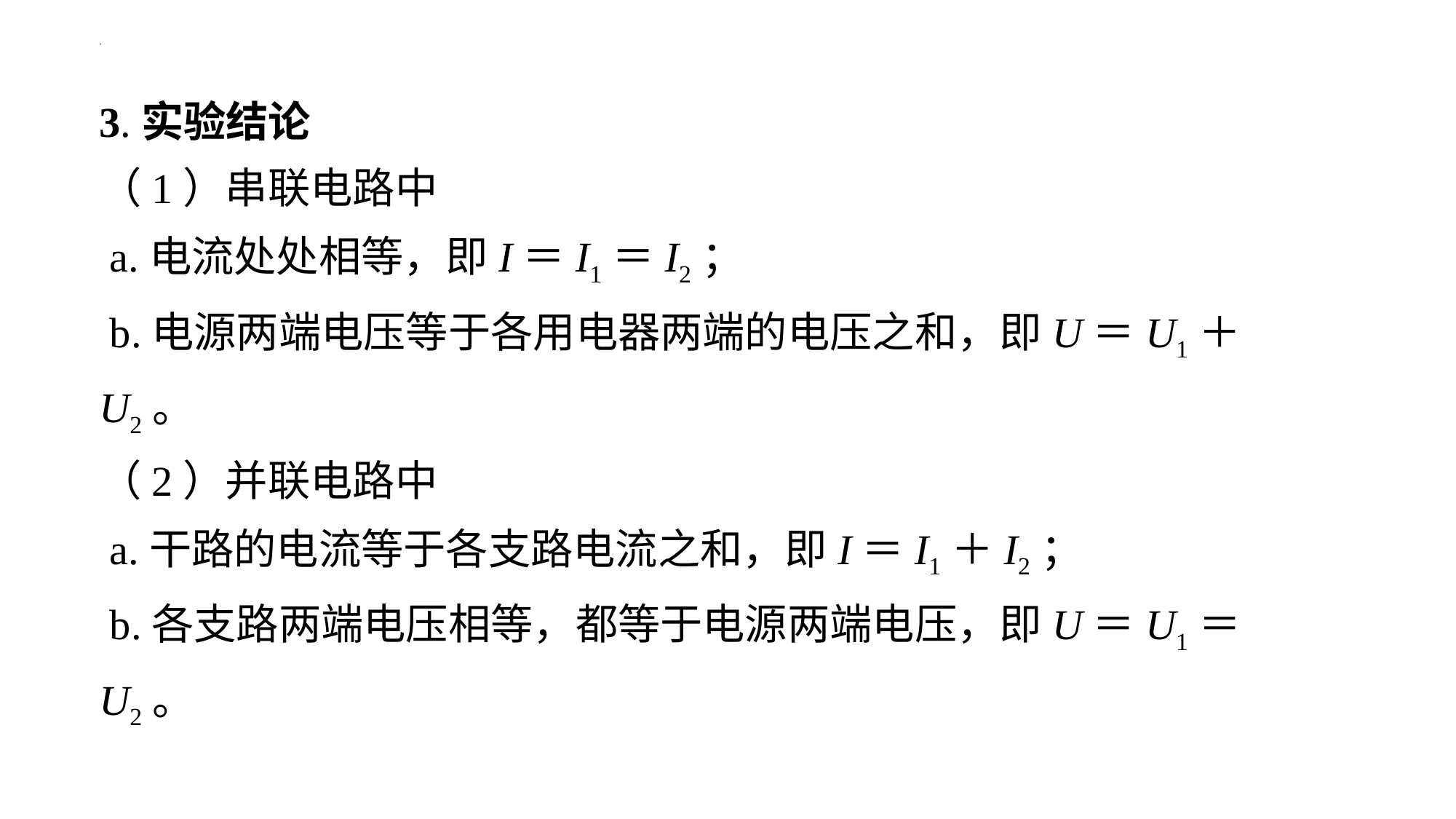

3.实验结论
（1）串联电路中
 a.电流处处相等，即I＝I1＝I2；
 b.电源两端电压等于各用电器两端的电压之和，即U＝U1＋U2。
（2）并联电路中
 a.干路的电流等于各支路电流之和，即I＝I1＋I2；
 b.各支路两端电压相等，都等于电源两端电压，即U＝U1＝U2。